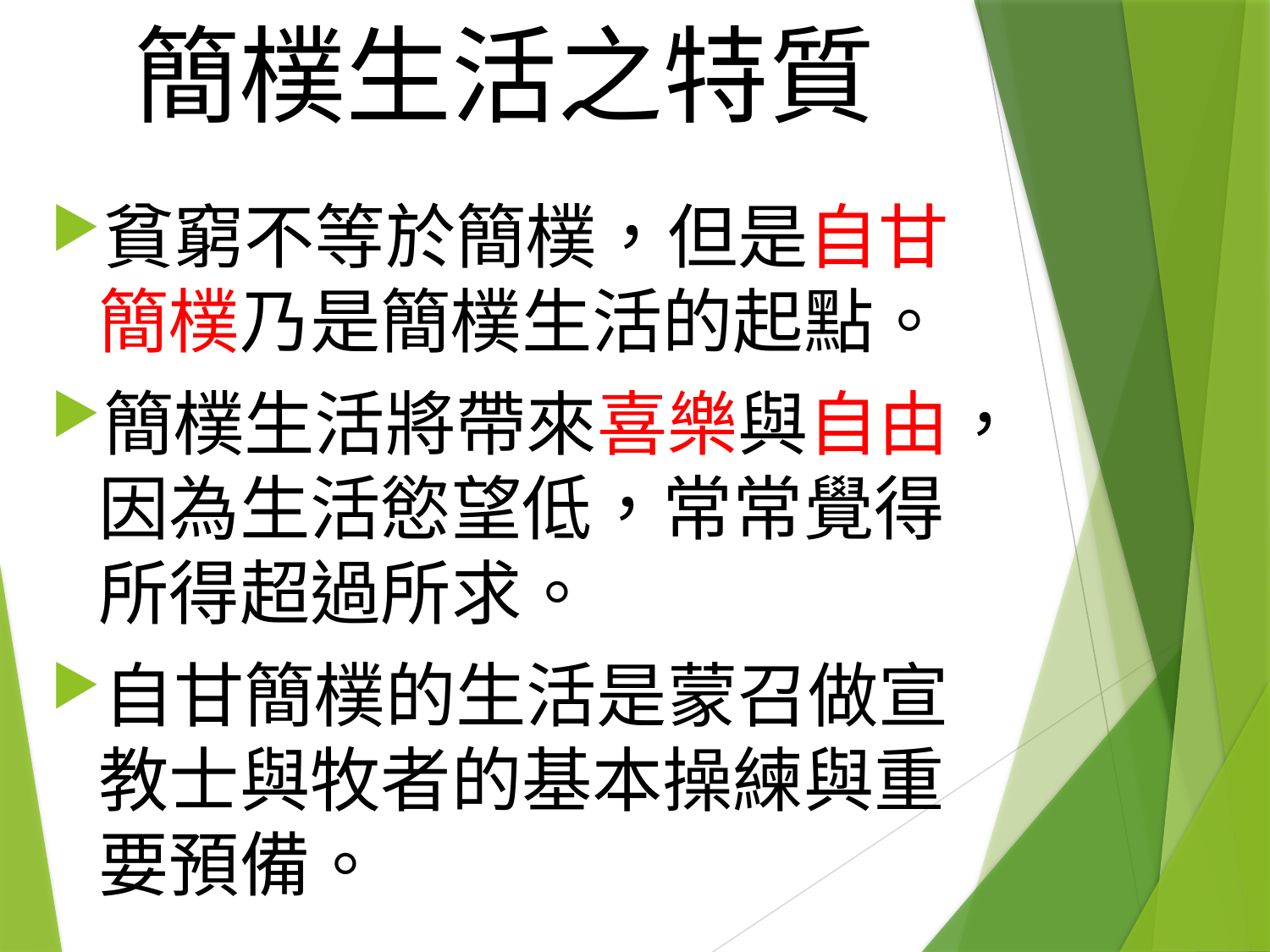

# 簡樸生活之特質
貧窮不等於簡樸，但是自甘簡樸乃是簡樸生活的起點。
簡樸生活將帶來喜樂與自由，因為生活慾望低，常常覺得所得超過所求。
自甘簡樸的生活是蒙召做宣教士與牧者的基本操練與重要預備。